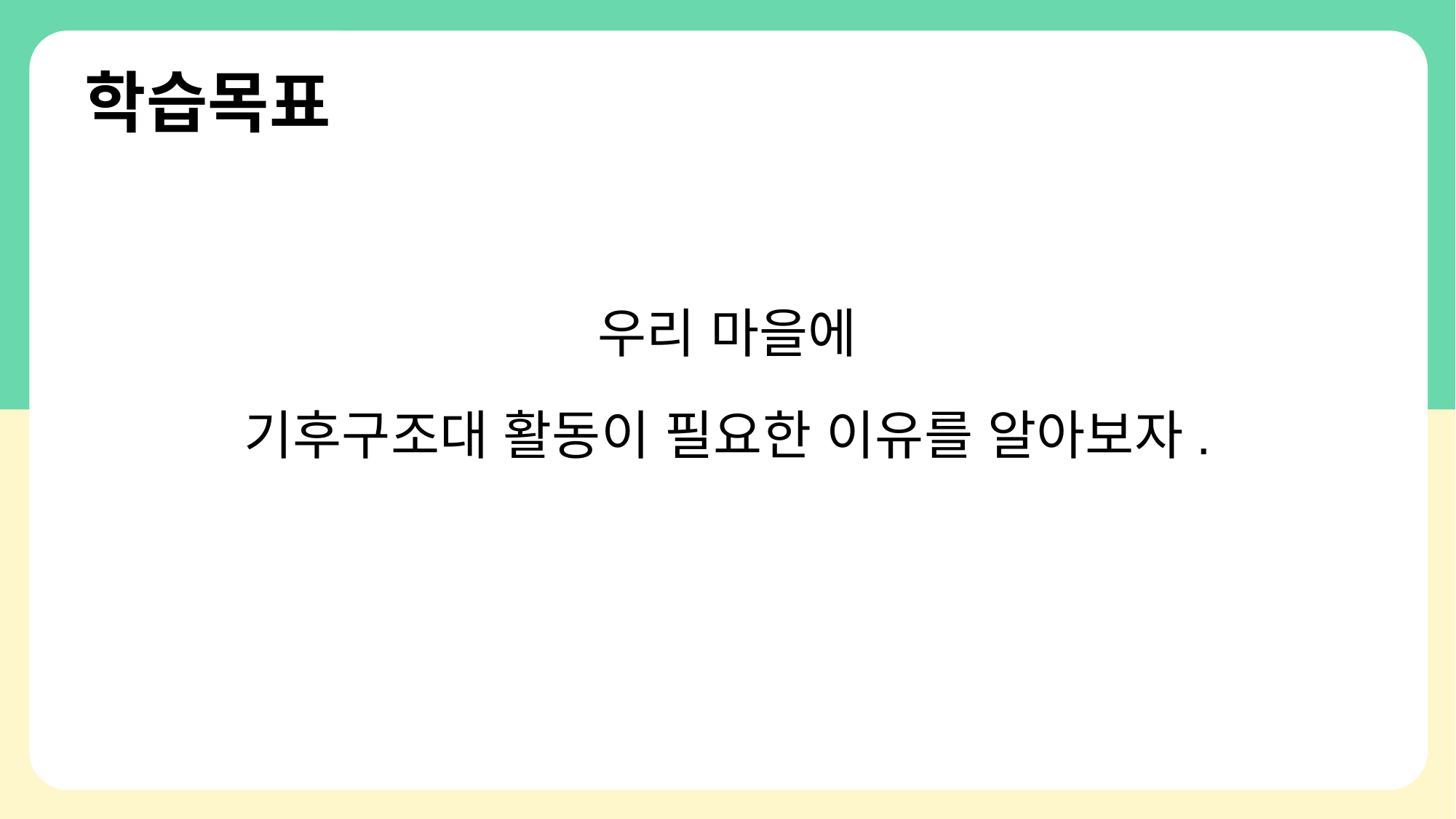

# 학습목표
우리 마을에
기후구조대 활동이 필요한 이유를 알아보자.